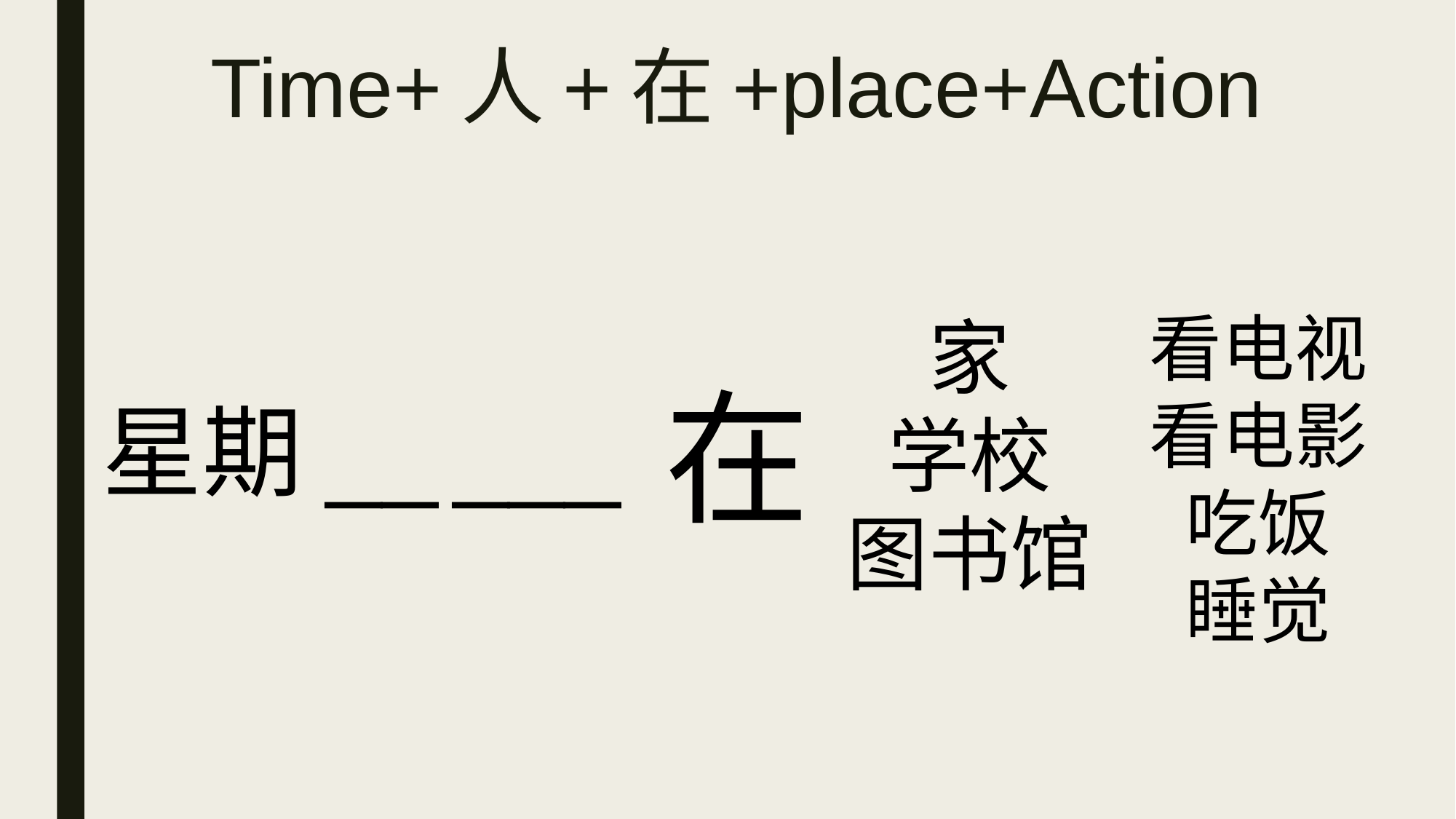

# Time+人+在+place+Action
看电视
看电影
吃饭
睡觉
家
学校
图书馆
在
星期__
___